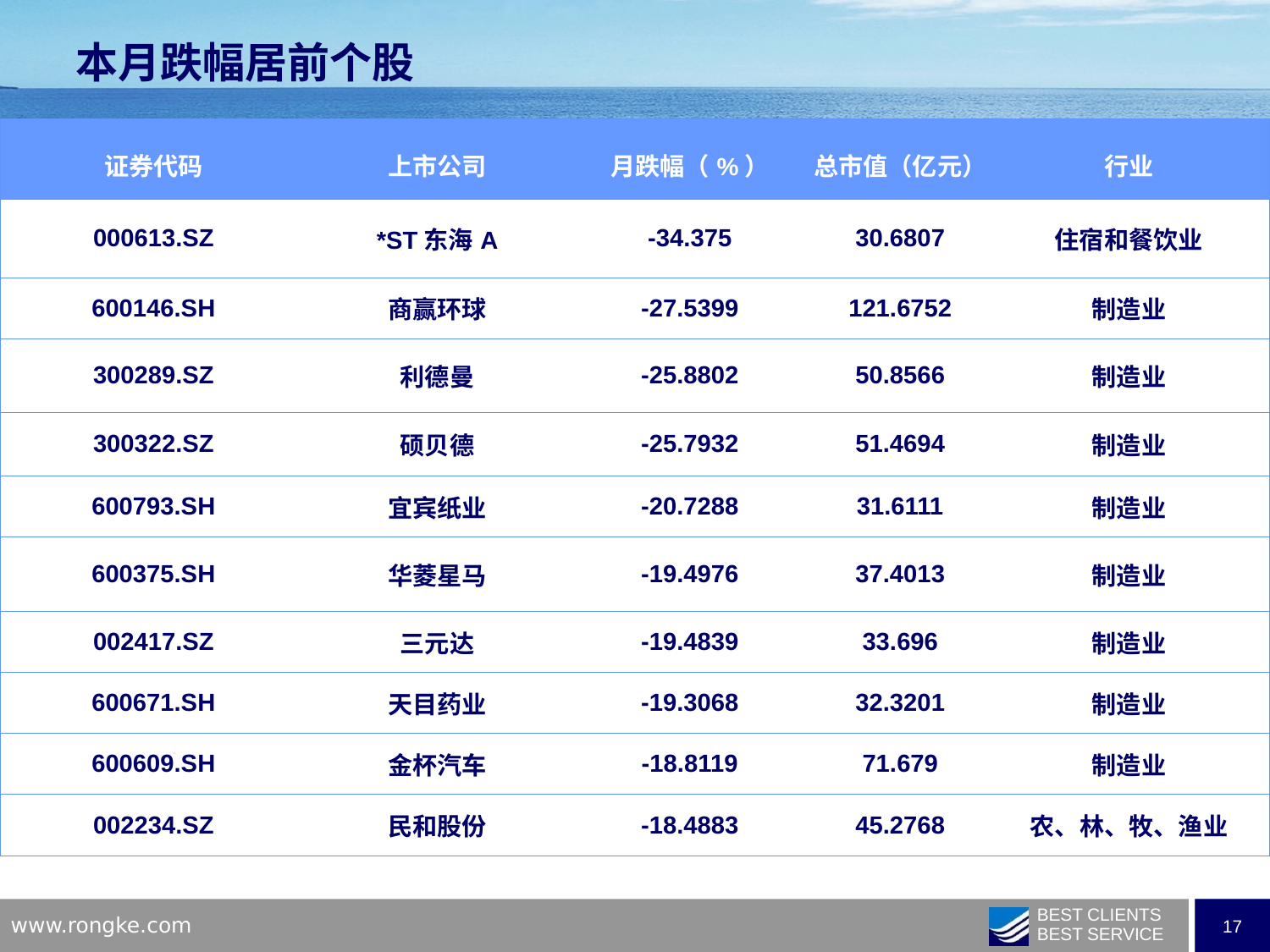

本月跌幅居前个股
| 证券代码 | 上市公司 | 月跌幅（%） | 总市值（亿元） | 行业 |
| --- | --- | --- | --- | --- |
| 000613.SZ | \*ST东海A | -34.375 | 30.6807 | 住宿和餐饮业 |
| 600146.SH | 商赢环球 | -27.5399 | 121.6752 | 制造业 |
| 300289.SZ | 利德曼 | -25.8802 | 50.8566 | 制造业 |
| 300322.SZ | 硕贝德 | -25.7932 | 51.4694 | 制造业 |
| 600793.SH | 宜宾纸业 | -20.7288 | 31.6111 | 制造业 |
| 600375.SH | 华菱星马 | -19.4976 | 37.4013 | 制造业 |
| 002417.SZ | 三元达 | -19.4839 | 33.696 | 制造业 |
| 600671.SH | 天目药业 | -19.3068 | 32.3201 | 制造业 |
| 600609.SH | 金杯汽车 | -18.8119 | 71.679 | 制造业 |
| 002234.SZ | 民和股份 | -18.4883 | 45.2768 | 农、林、牧、渔业 |